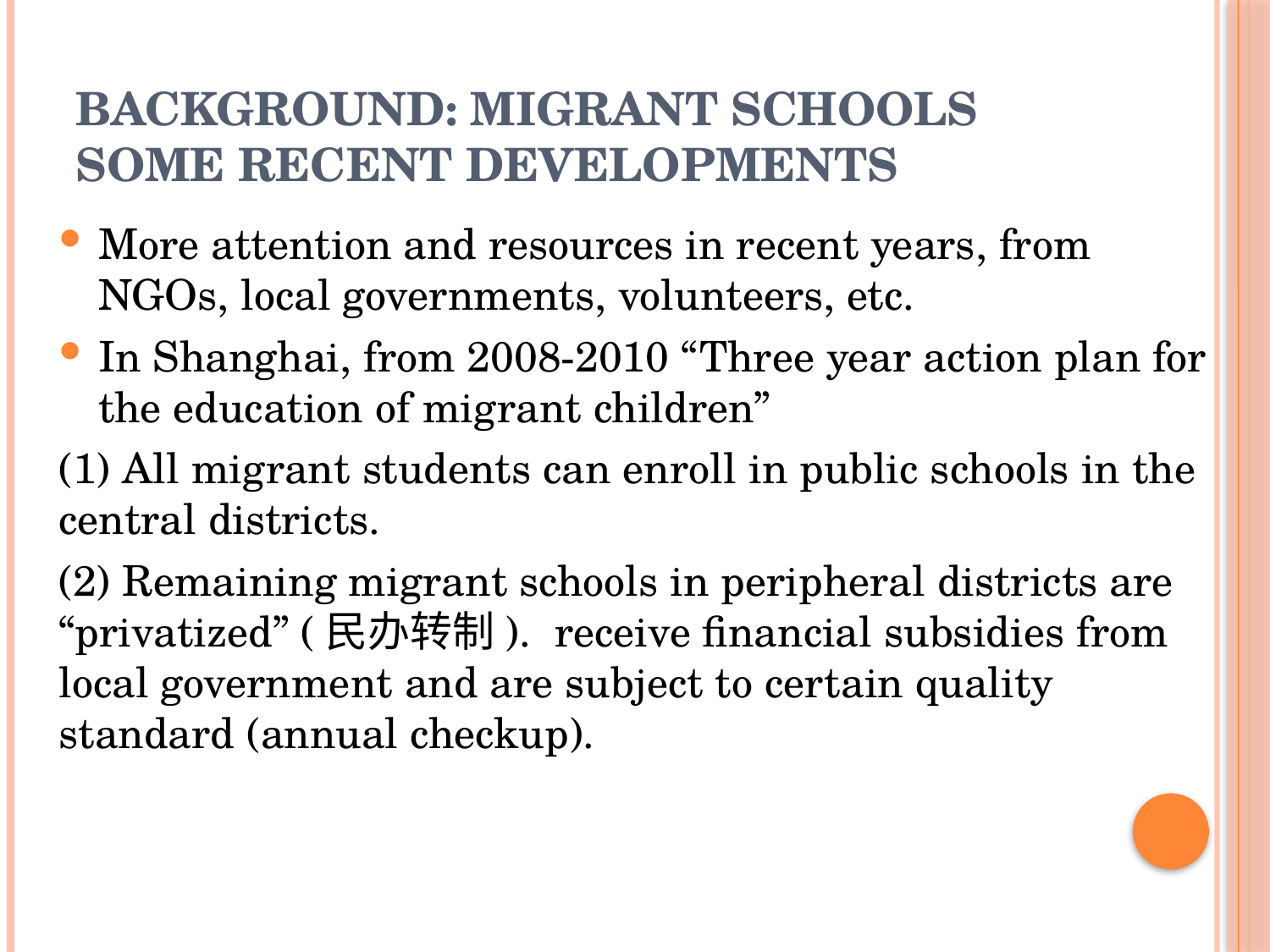

# Background: migrant schools Some Recent Developments
More attention and resources in recent years, from NGOs, local governments, volunteers, etc.
In Shanghai, from 2008-2010 “Three year action plan for the education of migrant children”
(1) All migrant students can enroll in public schools in the  central districts.
(2) Remaining migrant schools in peripheral districts are “privatized” (民办转制).  receive financial subsidies from local government and are subject to certain quality standard (annual checkup).